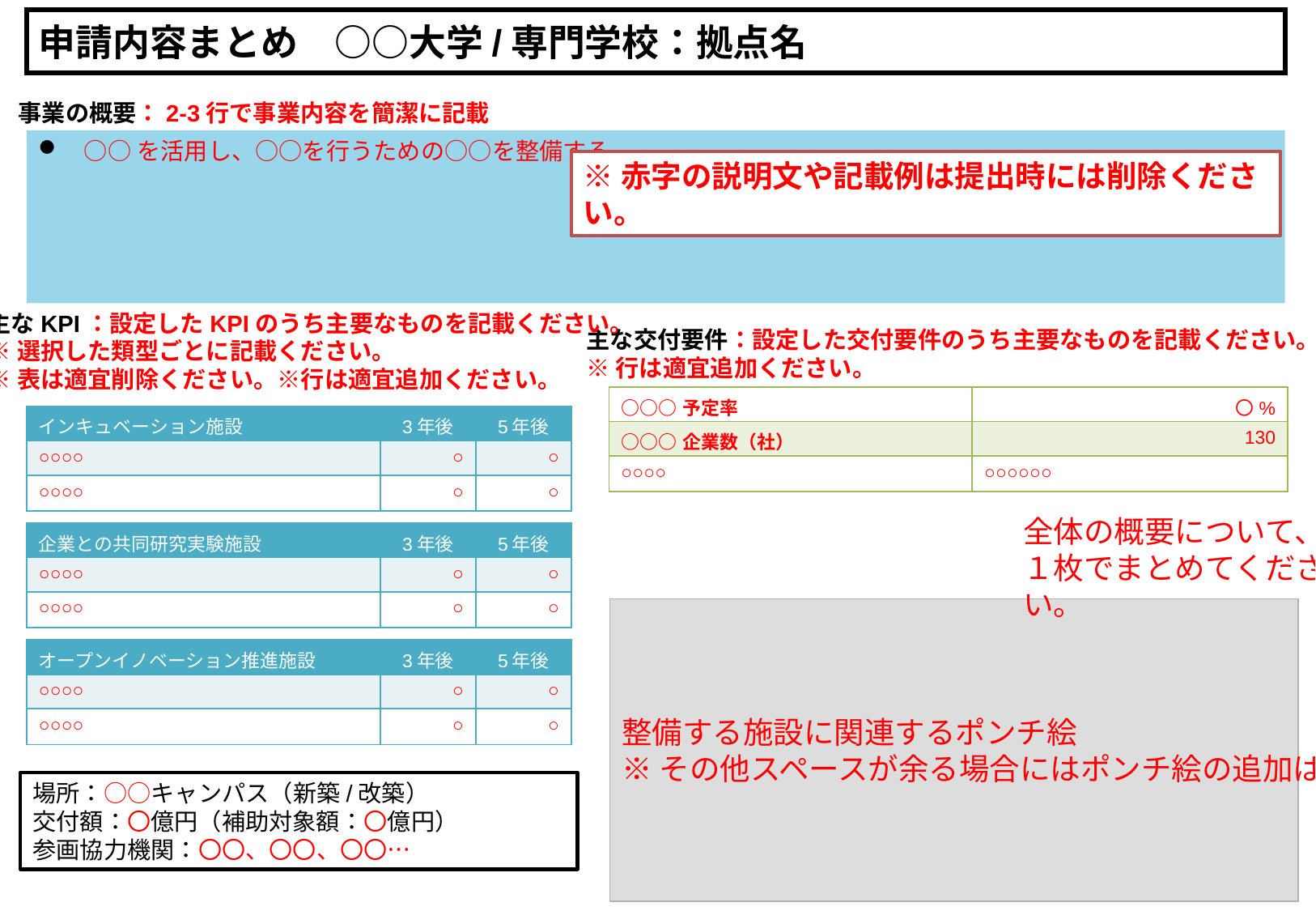

申請内容まとめ　○○大学/専門学校：拠点名
事業の概要：2-3行で事業内容を簡潔に記載
○○を活用し、○○を行うための○○を整備する。
※赤字の説明文や記載例は提出時には削除ください。
主なKPI：設定したKPIのうち主要なものを記載ください。
※選択した類型ごとに記載ください。
※表は適宜削除ください。※行は適宜追加ください。
主な交付要件：設定した交付要件のうち主要なものを記載ください。
※行は適宜追加ください。
| ○○○予定率 | 〇% |
| --- | --- |
| ○○○企業数（社） | 130 |
| ○○○○ | ○○○○○○ |
| インキュベーション施設 | 3年後 | 5年後 |
| --- | --- | --- |
| ○○○○ | ○ | ○ |
| ○○○○ | ○ | ○ |
全体の概要について、
１枚でまとめてください。
| 企業との共同研究実験施設 | 3年後 | 5年後 |
| --- | --- | --- |
| ○○○○ | ○ | ○ |
| ○○○○ | ○ | ○ |
整備する施設に関連するポンチ絵
※その他スペースが余る場合にはポンチ絵の追加は自由。
| オープンイノベーション推進施設 | 3年後 | 5年後 |
| --- | --- | --- |
| ○○○○ | ○ | ○ |
| ○○○○ | ○ | ○ |
場所：○○キャンパス（新築/改築）
交付額：〇億円（補助対象額：〇億円）
参画協力機関：〇〇、〇〇、〇〇…